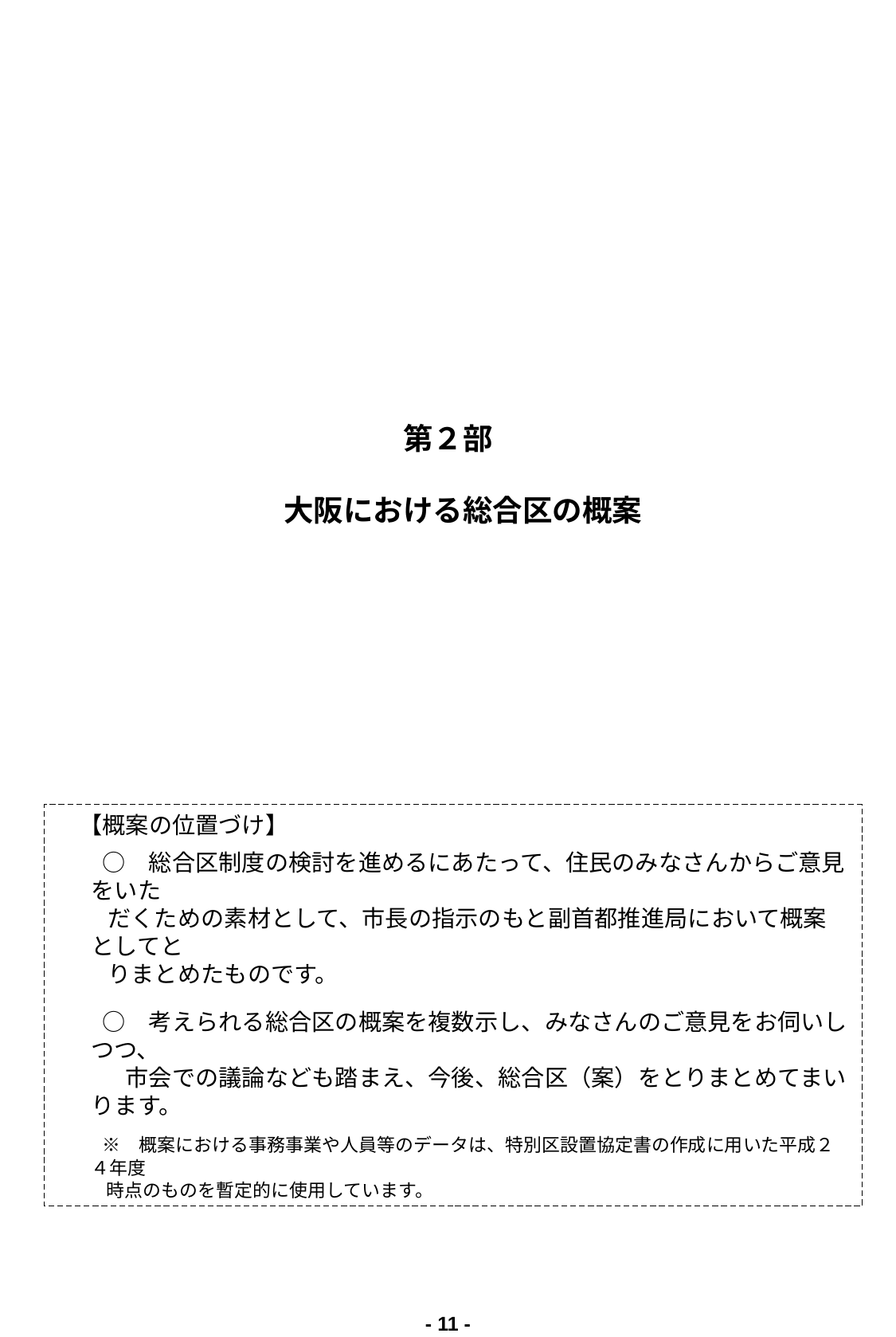

第２部

　大阪における総合区の概案

　【概案の位置づけ】

　　○　総合区制度の検討を進めるにあたって、住民のみなさんからご意見をいた
         だくための素材として、市長の指示のもと副首都推進局において概案としてと
         りまとめたものです。

　　○　考えられる総合区の概案を複数示し、みなさんのご意見をお伺いしつつ、
　　　市会での議論なども踏まえ、今後、総合区（案）をとりまとめてまいります。

　　※　概案における事務事業や人員等のデータは、特別区設置協定書の作成に用いた平成２４年度
           時点のものを暫定的に使用しています。

- 11 -